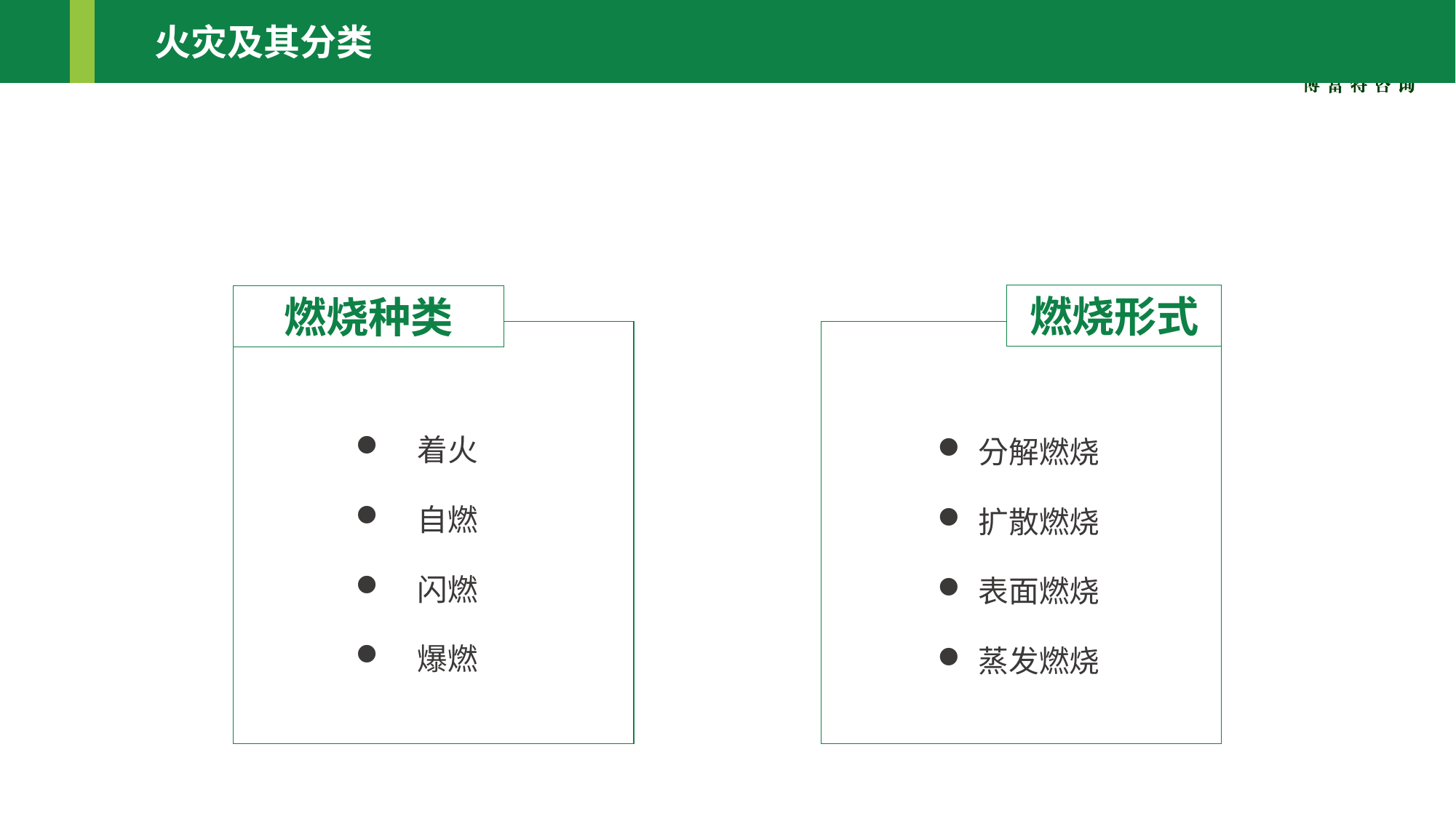

火灾及其分类
燃烧形式

分解燃烧
扩散燃烧
表面燃烧
蒸发燃烧

燃烧种类

  着火
  自燃
  闪燃
  爆燃